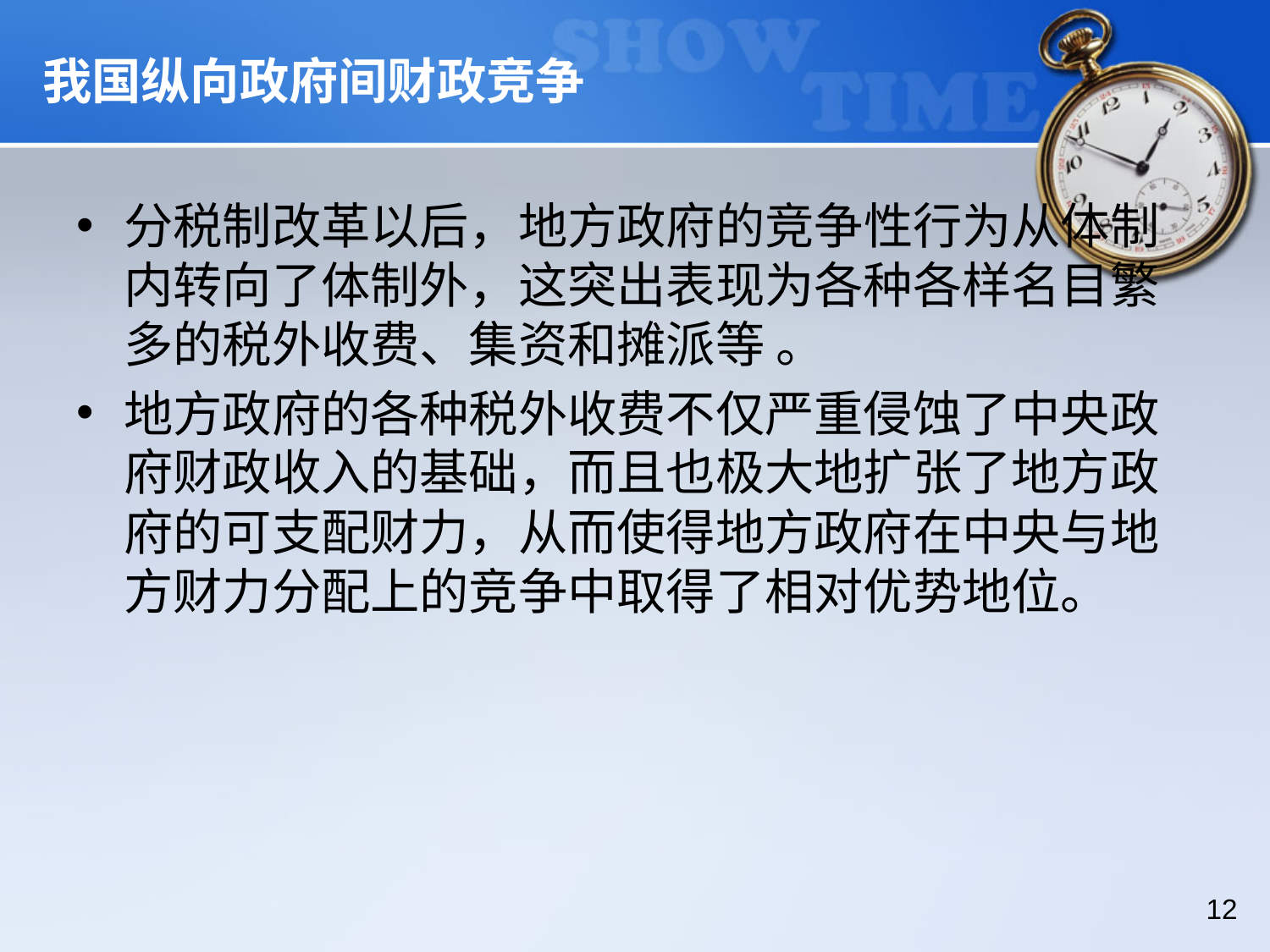

# 我国纵向政府间财政竞争
分税制改革以后，地方政府的竞争性行为从体制内转向了体制外，这突出表现为各种各样名目繁多的税外收费、集资和摊派等 。
地方政府的各种税外收费不仅严重侵蚀了中央政府财政收入的基础，而且也极大地扩张了地方政府的可支配财力，从而使得地方政府在中央与地方财力分配上的竞争中取得了相对优势地位。
12